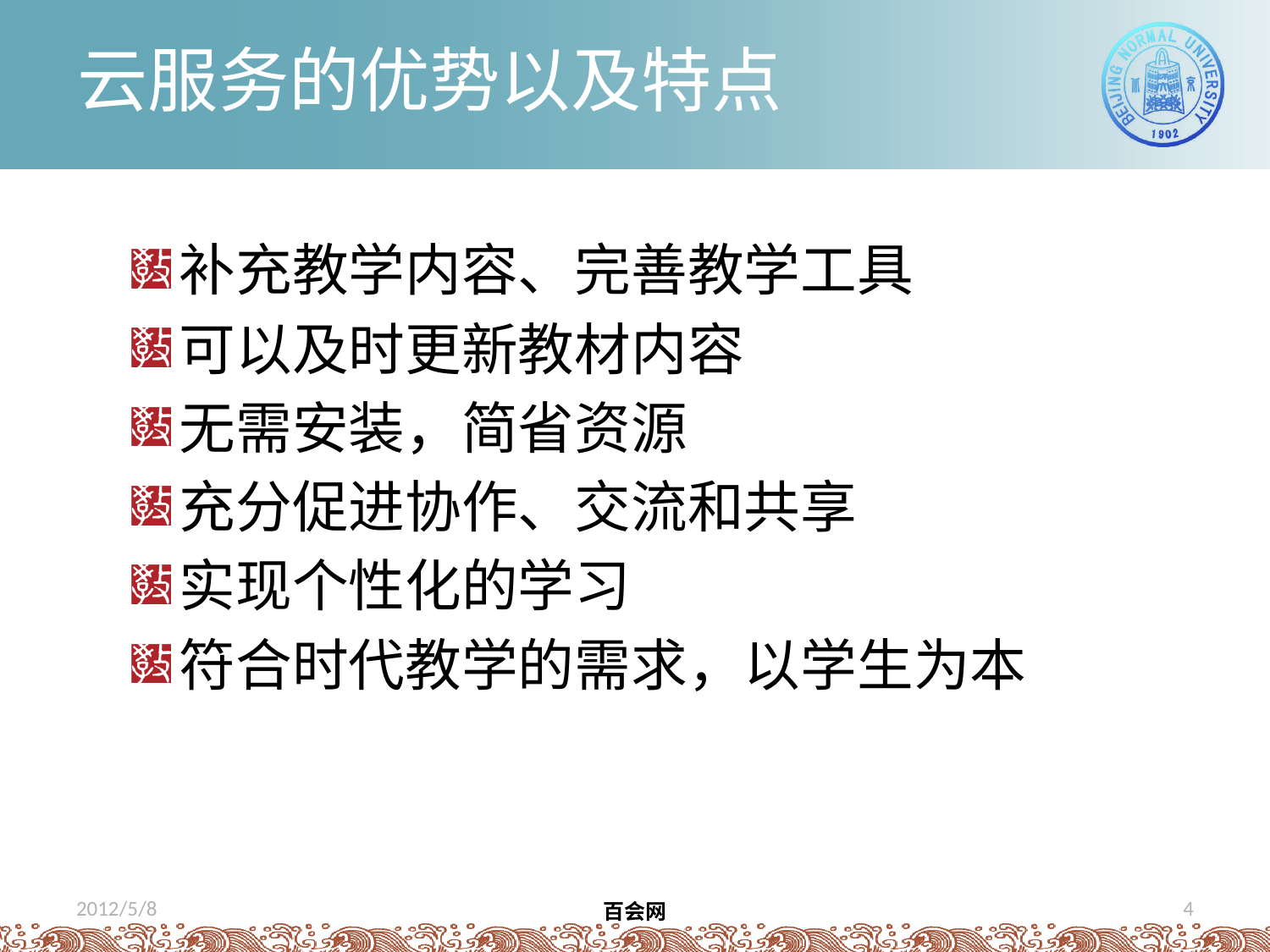

# 云服务的优势以及特点
补充教学内容、完善教学工具
可以及时更新教材内容
无需安装，简省资源
充分促进协作、交流和共享
实现个性化的学习
符合时代教学的需求，以学生为本

2012/5/8
4
百会网